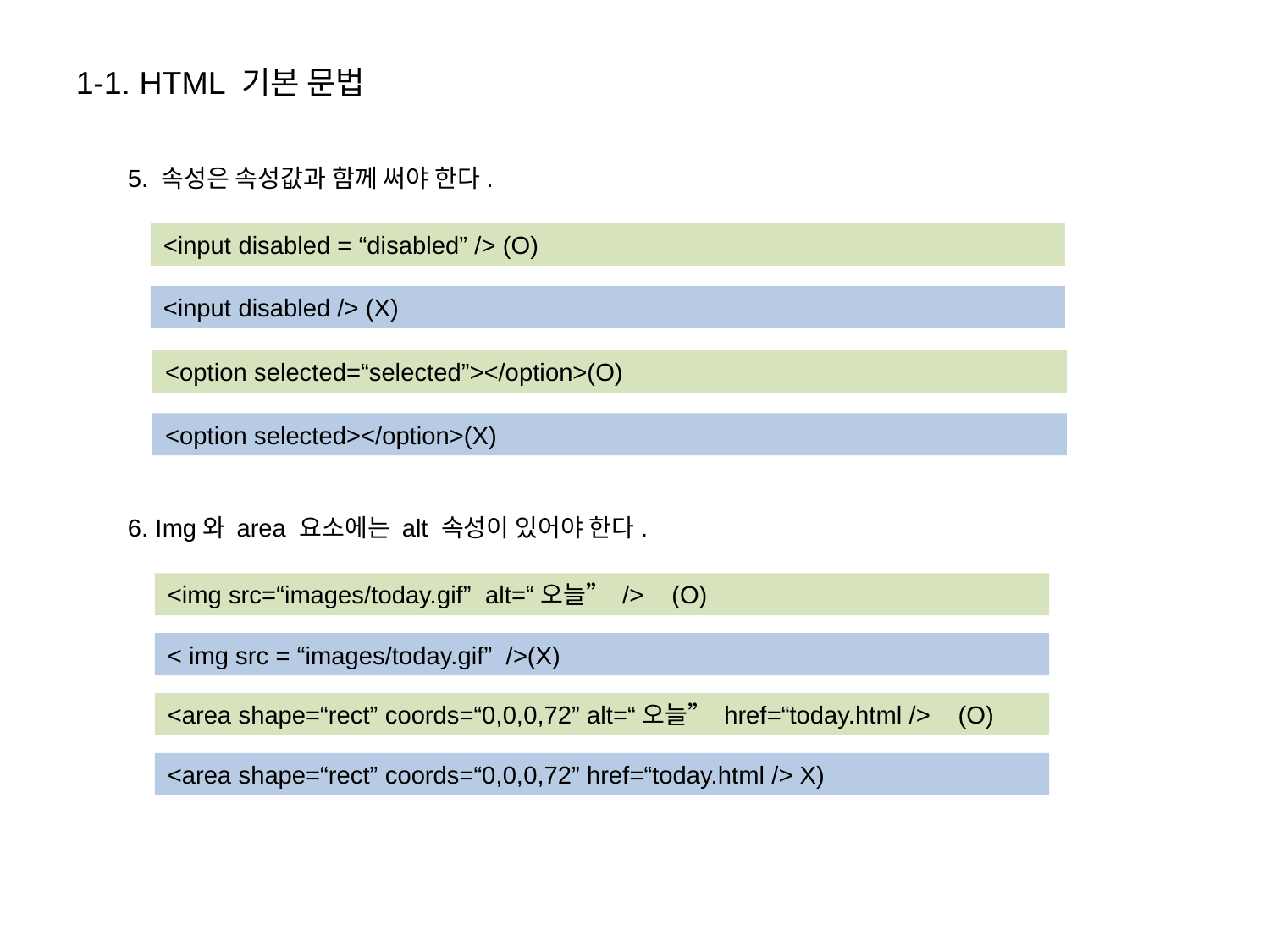

1-1. HTML 기본 문법

5. 속성은 속성값과 함께 써야 한다.
<input disabled = “disabled” /> (O)
<input disabled /> (X)
<option selected=“selected”></option>(O)
<option selected></option>(X)
6. Img와 area 요소에는 alt 속성이 있어야 한다.
<img src=“images/today.gif”  alt=“오늘” />    (O)
< img src = “images/today.gif”  />(X)
<area shape=“rect” coords=“0,0,0,72” alt=“오늘” href=“today.html />    (O)
<area shape=“rect” coords=“0,0,0,72” href=“today.html /> X)